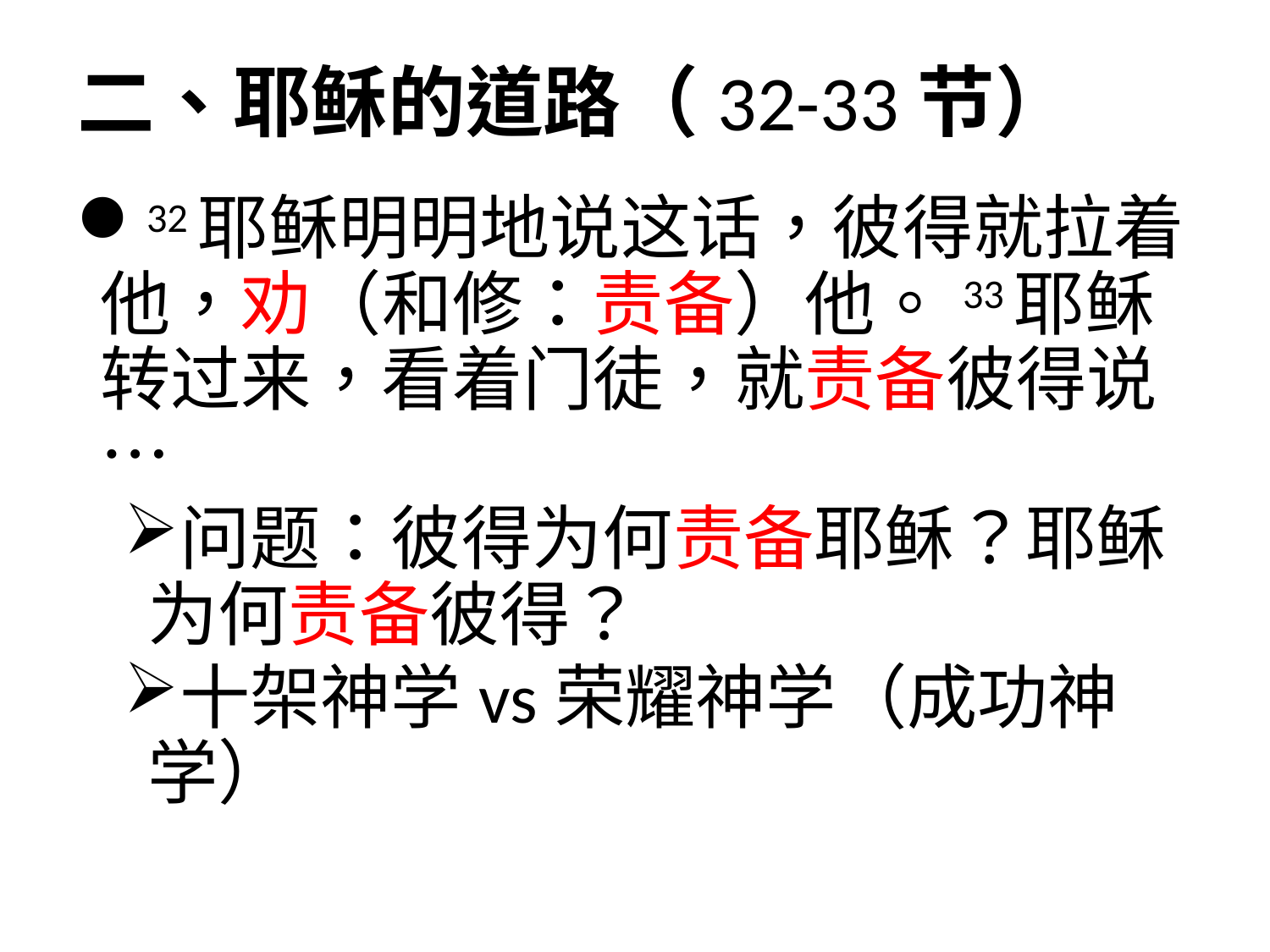

# 二、耶稣的道路（32-33节）
32耶稣明明地说这话，彼得就拉着他，劝（和修：责备）他。33耶稣转过来，看着门徒，就责备彼得说…
问题：彼得为何责备耶稣？耶稣为何责备彼得？
十架神学vs荣耀神学（成功神学）